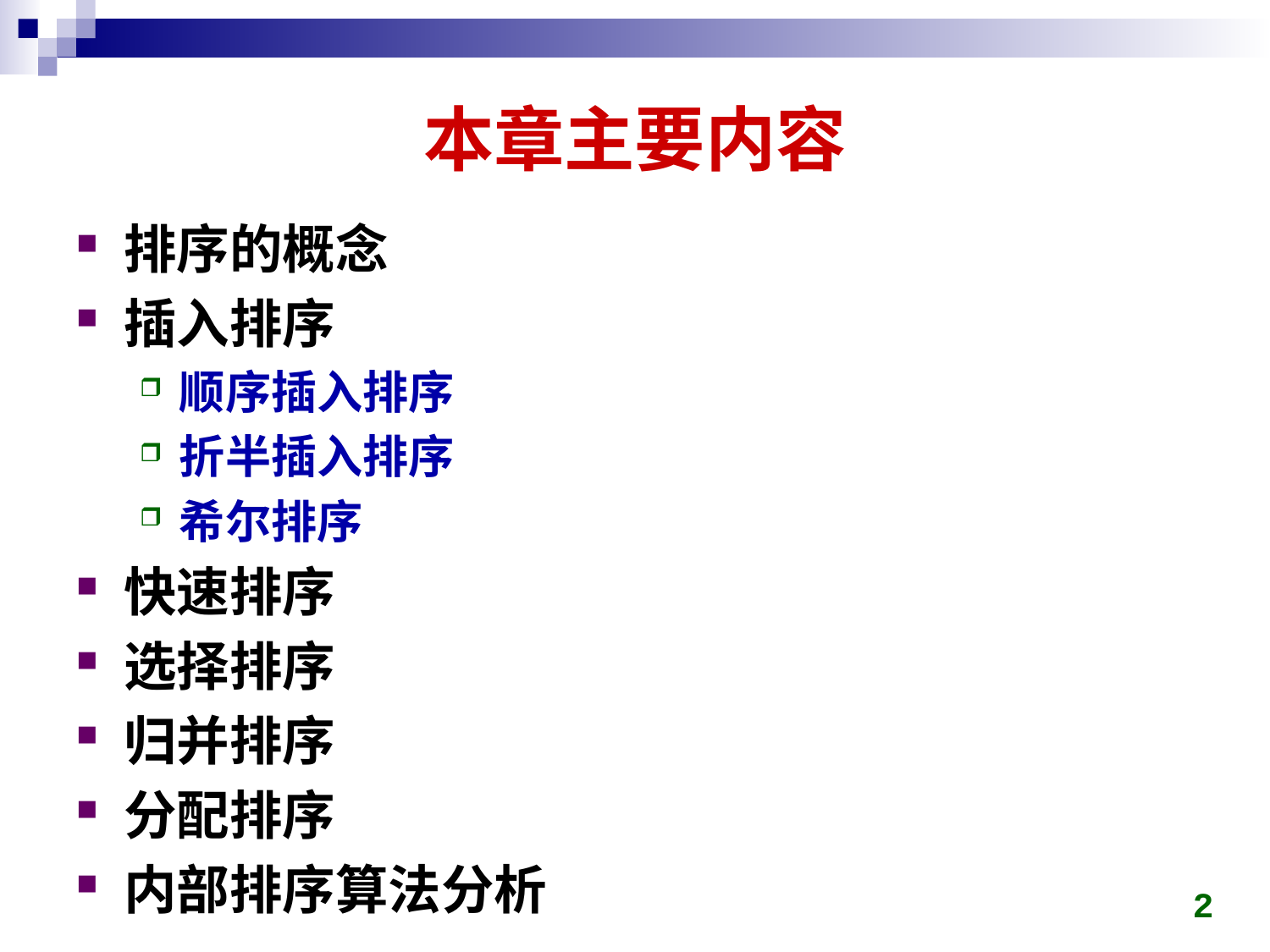

# 本章主要内容
排序的概念
插入排序
顺序插入排序
折半插入排序
希尔排序
快速排序
选择排序
归并排序
分配排序
内部排序算法分析
2